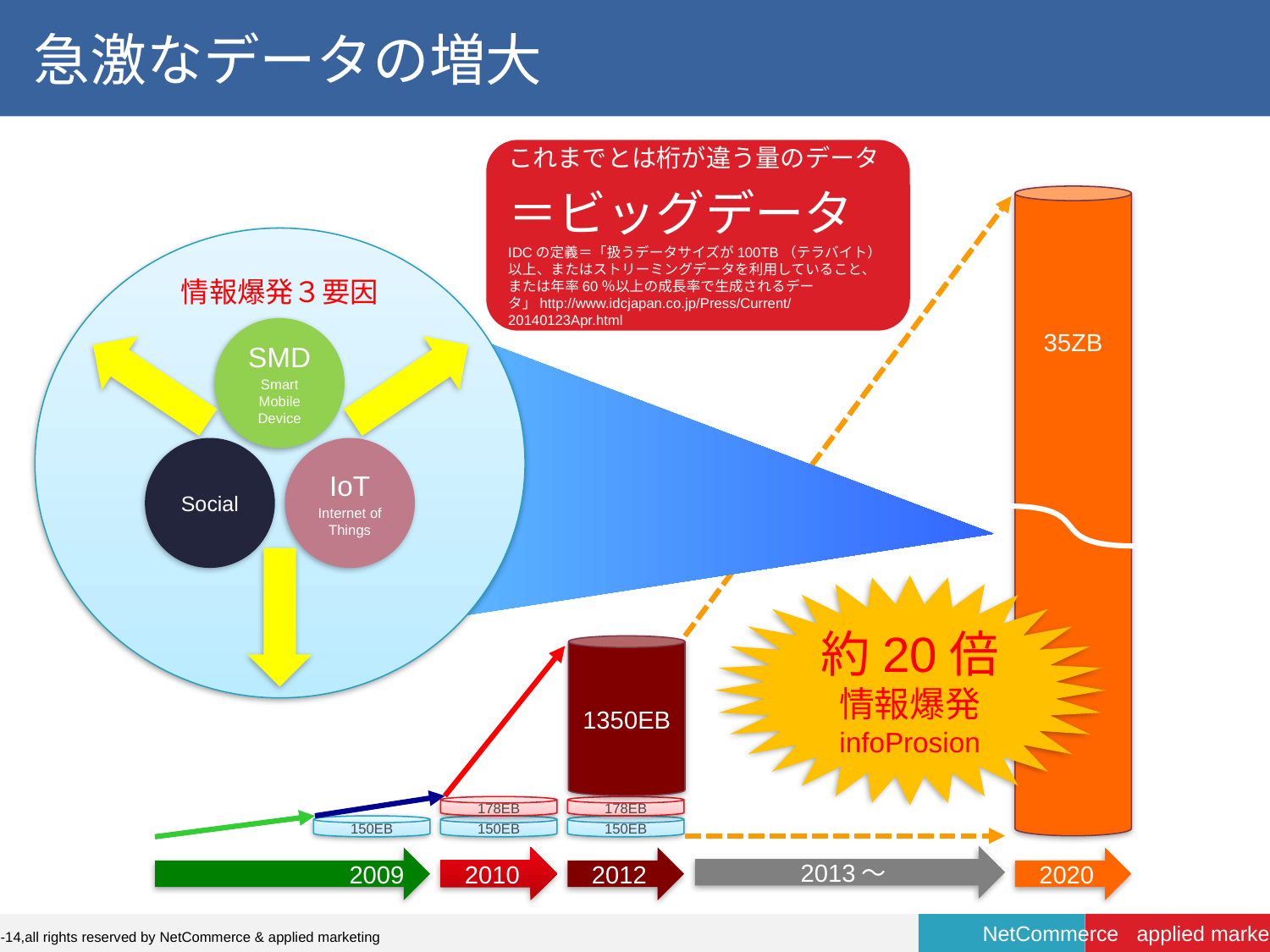

# 急激なデータの増大
これまでとは桁が違う量のデータ
＝ビッグデータ
IDCの定義＝「扱うデータサイズが100TB（テラバイト）以上、またはストリーミングデータを利用していること、または年率60％以上の成長率で生成されるデータ」http://www.idcjapan.co.jp/Press/Current/20140123Apr.html
35ZB

2013〜
2020

情報爆発３要因

SMD
Smart Mobile Device

Social
IoT
Internet of Things

約20倍
情報爆発
infoProsion
1350EB
178EB
178EB
150EB
150EB
150EB
2009
2010
2012